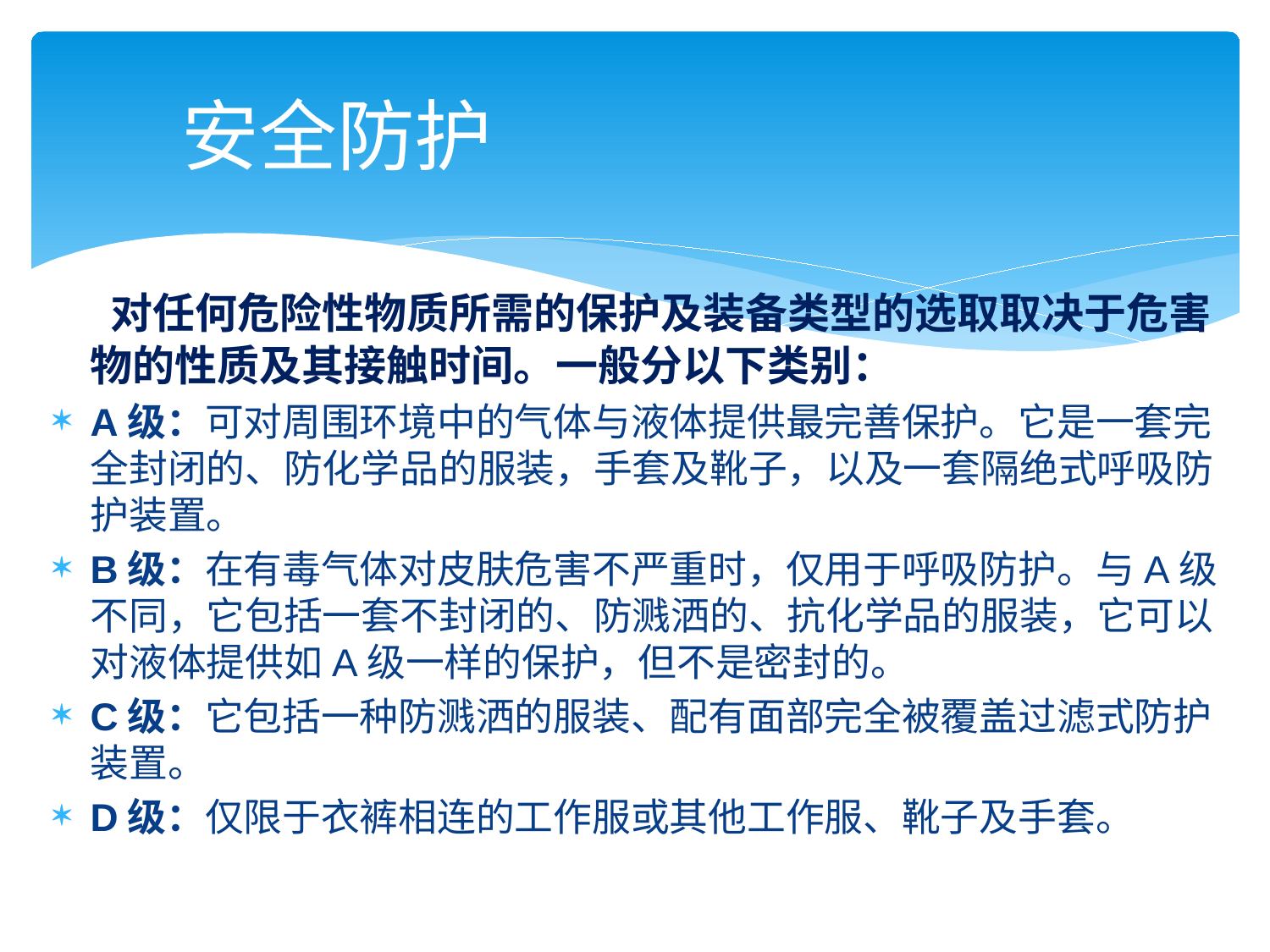

# 安全防护
     对任何危险性物质所需的保护及装备类型的选取取决于危害物的性质及其接触时间。一般分以下类别：
A级：可对周围环境中的气体与液体提供最完善保护。它是一套完全封闭的、防化学品的服装，手套及靴子，以及一套隔绝式呼吸防护装置。
B级：在有毒气体对皮肤危害不严重时，仅用于呼吸防护。与A级不同，它包括一套不封闭的、防溅洒的、抗化学品的服装，它可以对液体提供如A级一样的保护，但不是密封的。
C级：它包括一种防溅洒的服装、配有面部完全被覆盖过滤式防护装置。
D级：仅限于衣裤相连的工作服或其他工作服、靴子及手套。